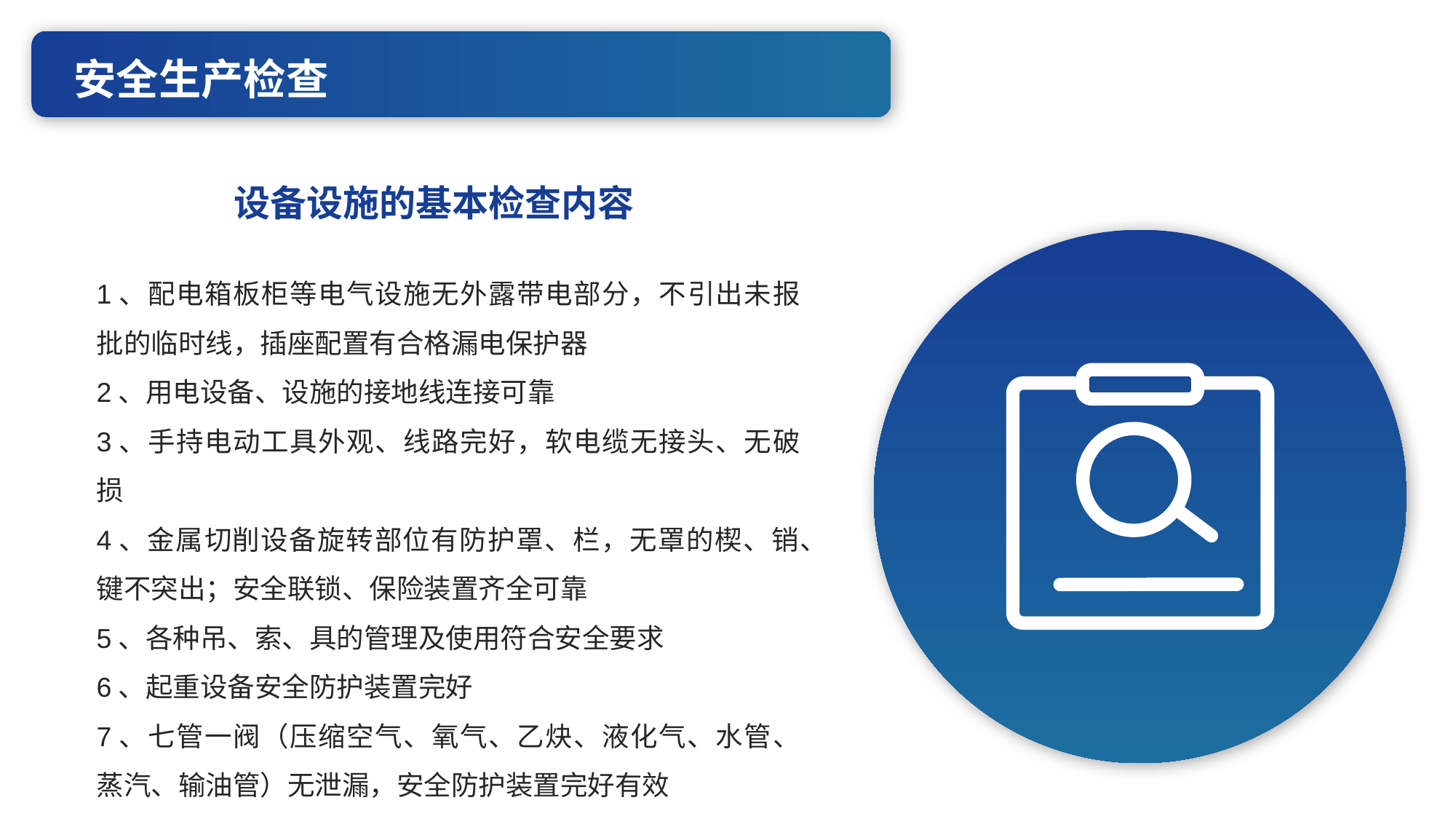

安全生产检查
设备设施的基本检查内容

1、配电箱板柜等电气设施无外露带电部分，不引出未报批的临时线，插座配置有合格漏电保护器
2、用电设备、设施的接地线连接可靠
3、手持电动工具外观、线路完好，软电缆无接头、无破损
4、金属切削设备旋转部位有防护罩、栏，无罩的楔、销、键不突出；安全联锁、保险装置齐全可靠
5、各种吊、索、具的管理及使用符合安全要求
6、起重设备安全防护装置完好
7、七管一阀（压缩空气、氧气、乙炔、液化气、水管、蒸汽、输油管）无泄漏，安全防护装置完好有效